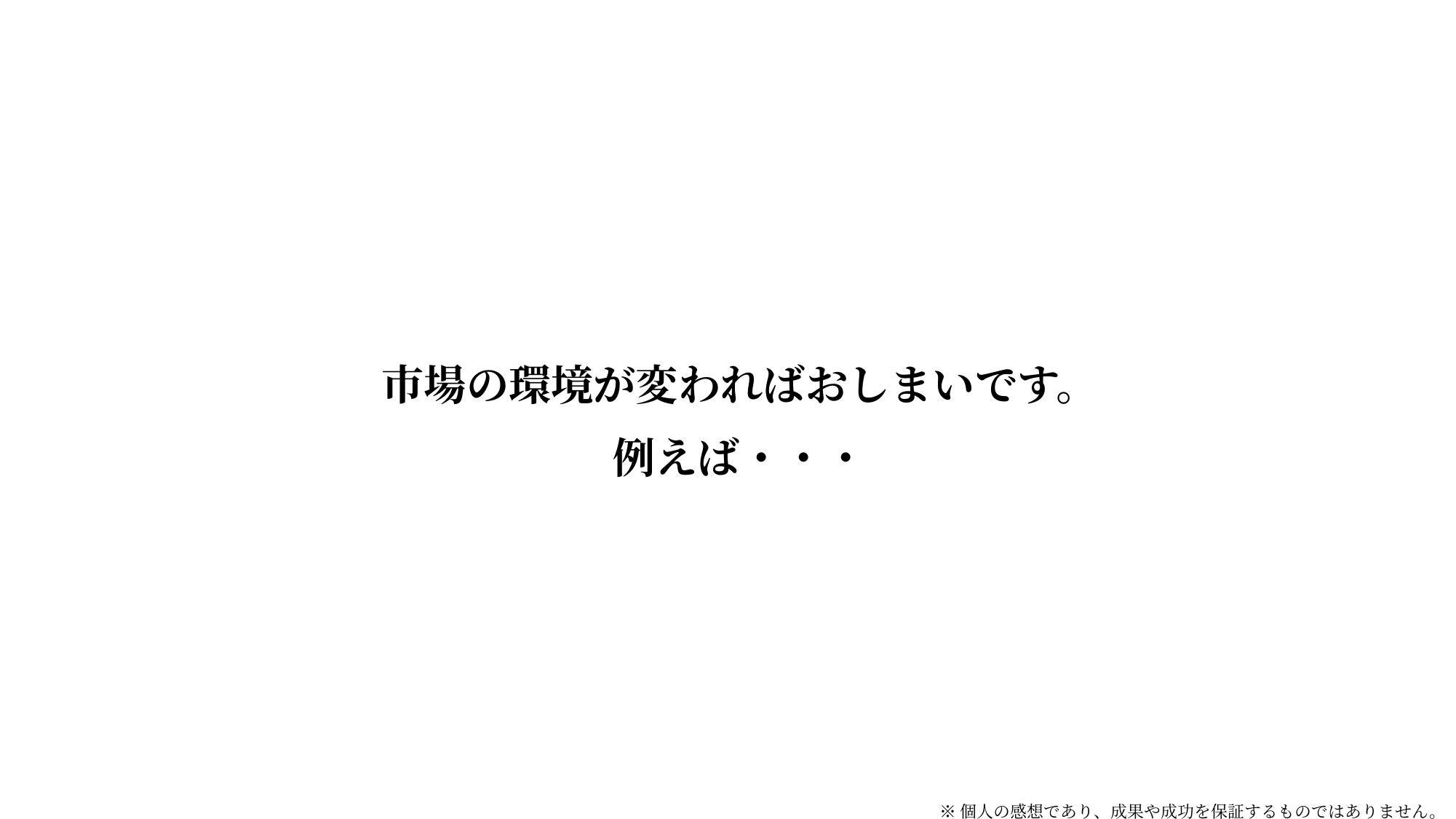

市場の環境が変わればおしまいです。
例えば・・・
※個人の感想であり、成果や成功を保証するものではありません。